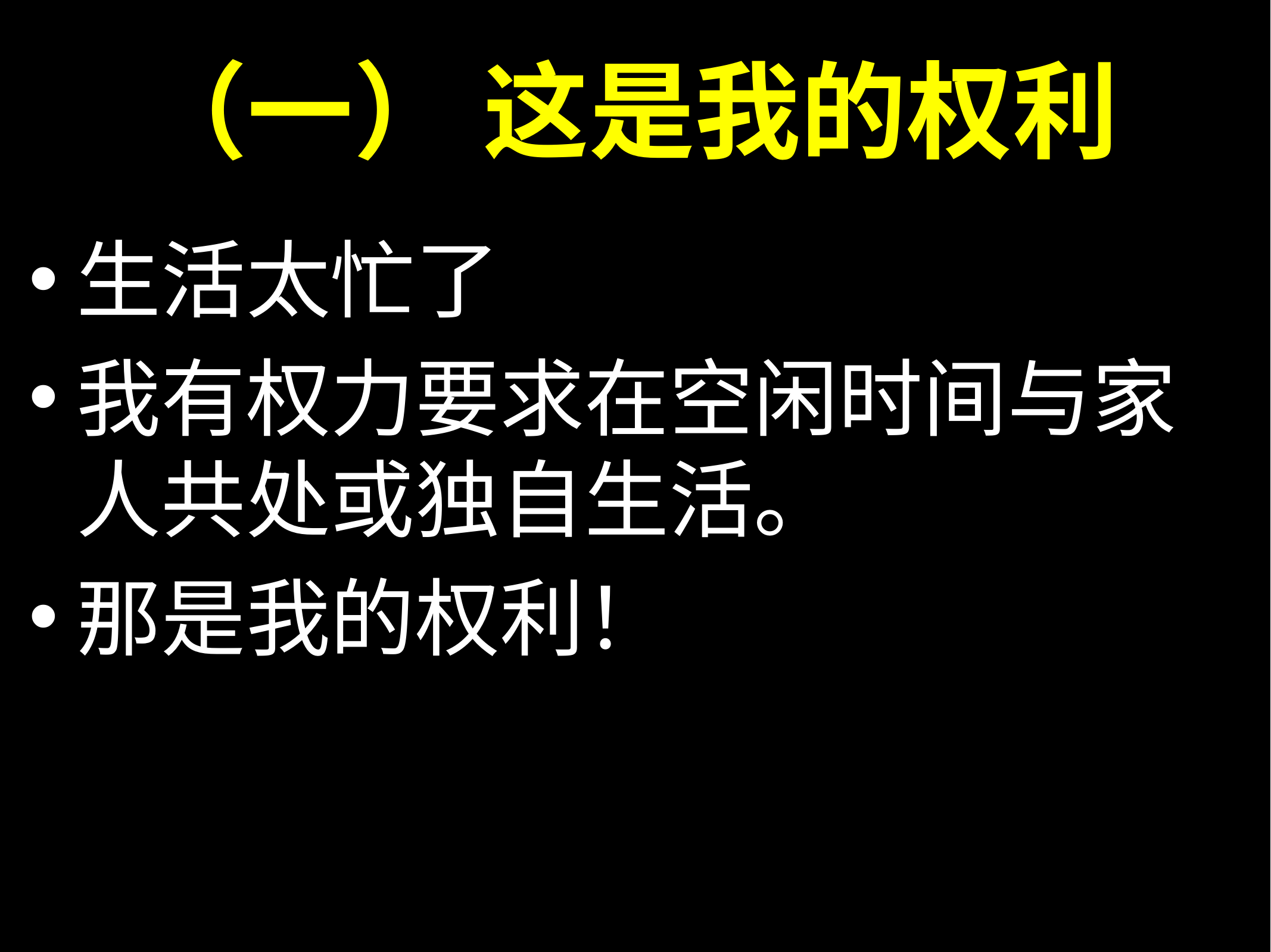

# （一） 这是我的权利
生活太忙了
我有权力要求在空闲时间与家人共处或独自生活。
那是我的权利！